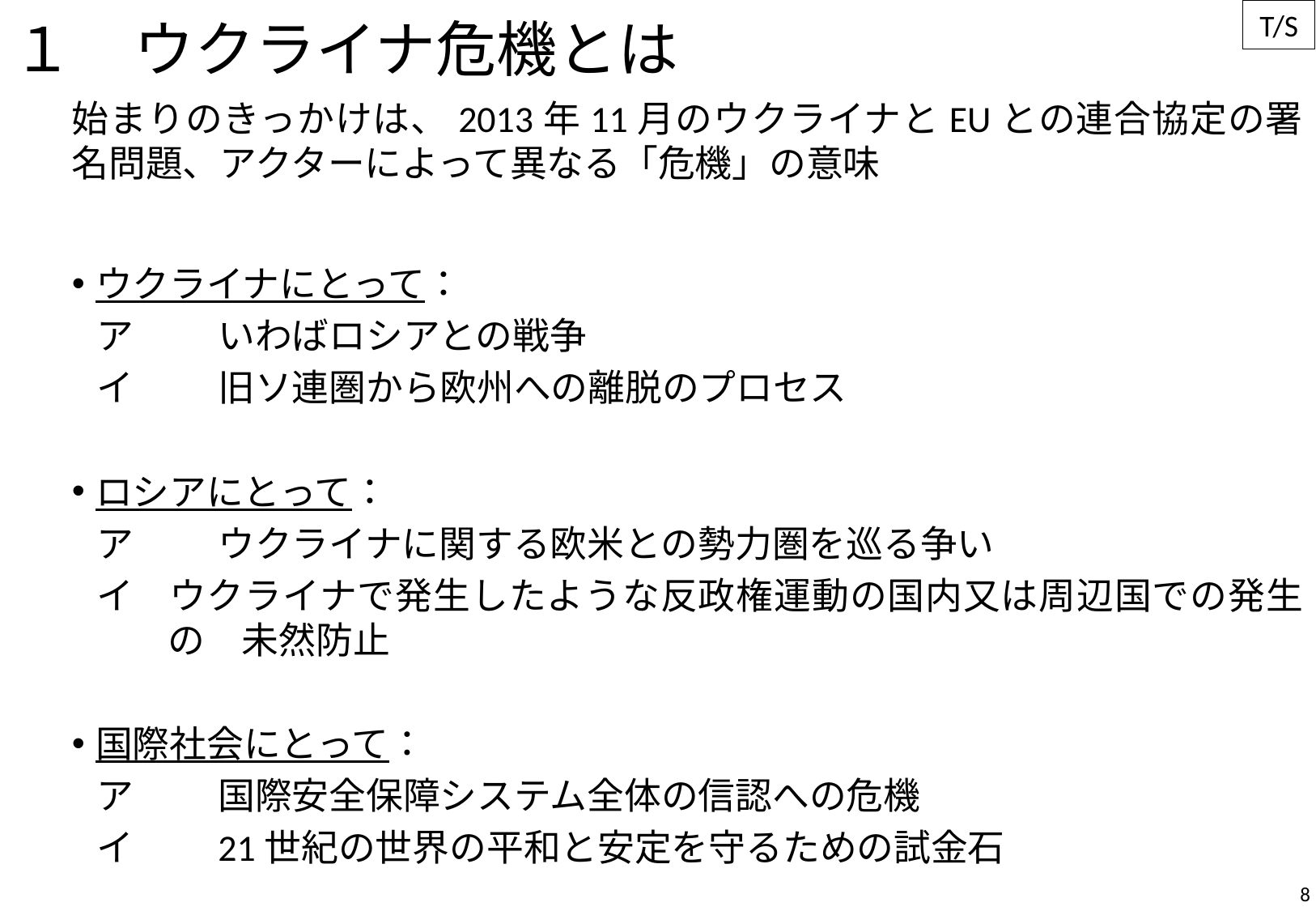

# １　ウクライナ危機とは
始まりのきっかけは、2013年11月のウクライナとEUとの連合協定の署名問題、アクターによって異なる「危機」の意味

ウクライナにとって：
ア	いわばロシアとの戦争
イ	旧ソ連圏から欧州への離脱のプロセス

ロシアにとって：
ア	ウクライナに関する欧米との勢力圏を巡る争い
イ	ウクライナで発生したような反政権運動の国内又は周辺国での発生の　未然防止

国際社会にとって：
ア	国際安全保障システム全体の信認への危機
イ	21世紀の世界の平和と安定を守るための試金石
8